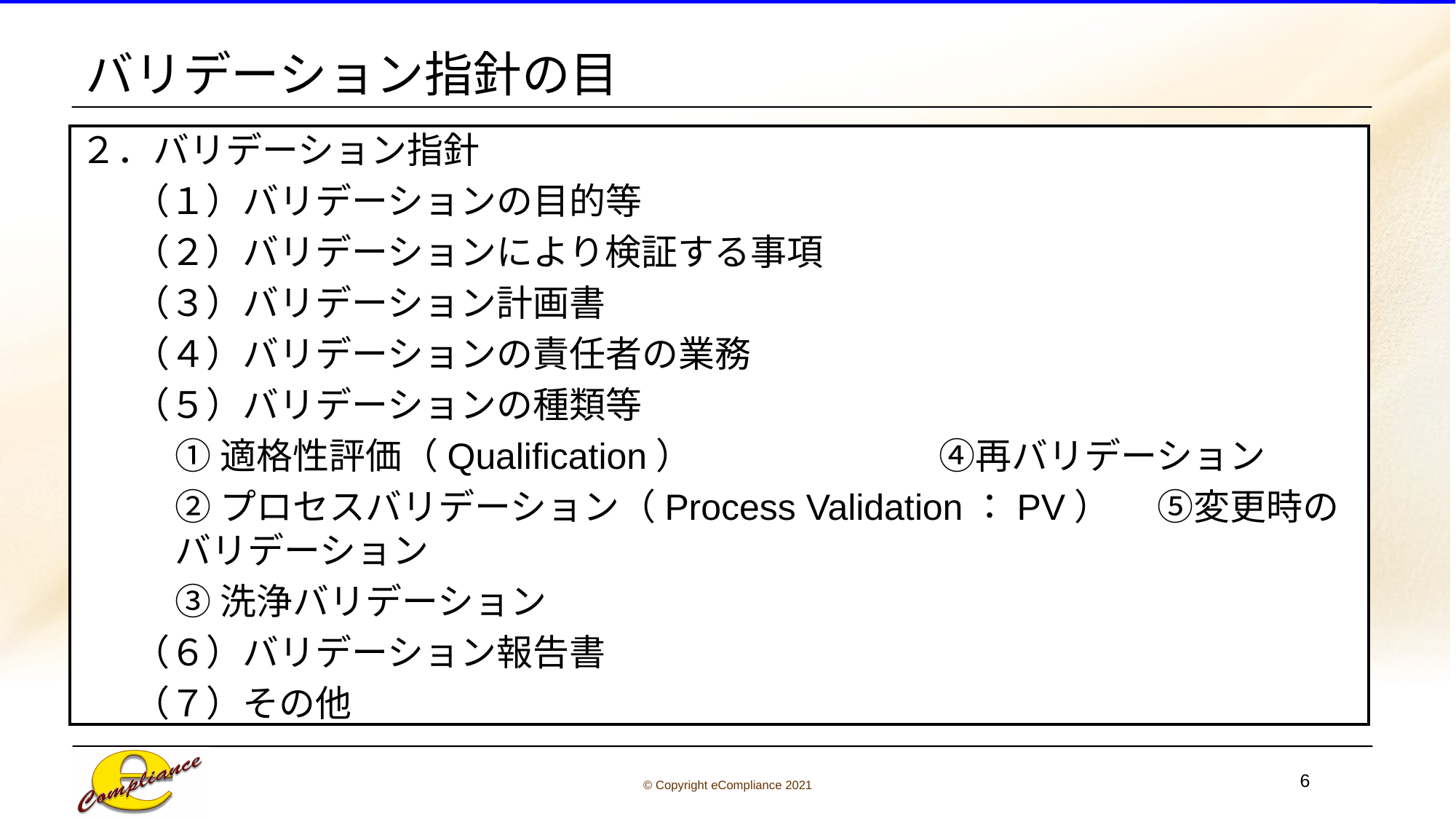

# バリデーション指針の目
２．バリデーション指針
（１）バリデーションの目的等
（２）バリデーションにより検証する事項
（３）バリデーション計画書
（４）バリデーションの責任者の業務
（５）バリデーションの種類等
①適格性評価（Qualification）			④再バリデーション
②プロセスバリデーション（Process Validation：PV）	⑤変更時のバリデーション
③洗浄バリデーション
（６）バリデーション報告書
（７）その他